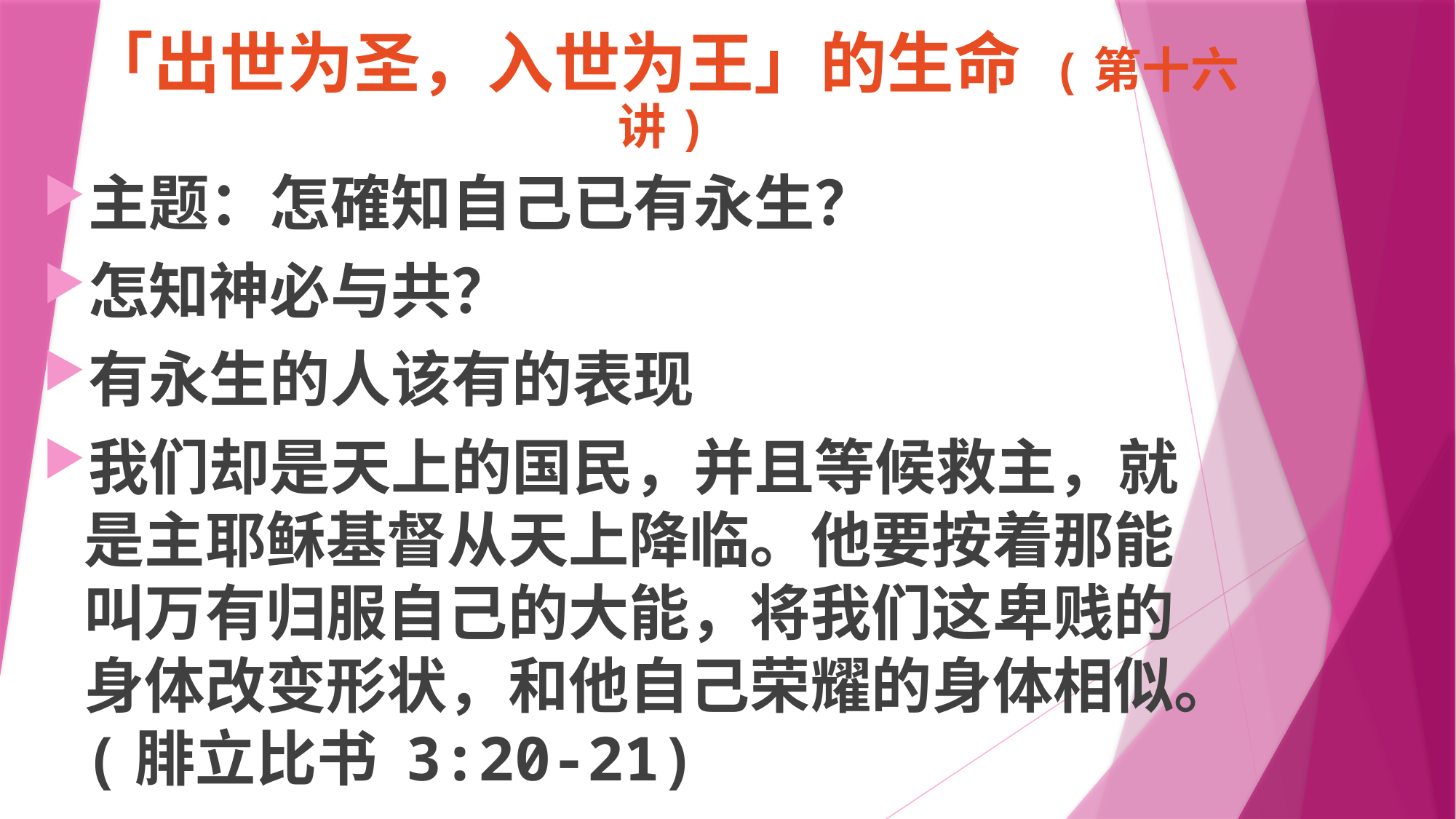

「出世为圣，入世为王」的生命 (第十六讲)
主题：怎確知自己已有永生？
怎知神必与共？
有永生的人该有的表现
我们却是天上的国民，并且等候救主，就是主耶稣基督从天上降临。他要按着那能叫万有归服自己的大能，将我们这卑贱的身体改变形状，和他自己荣耀的身体相似。(腓立比书 3:20-21)